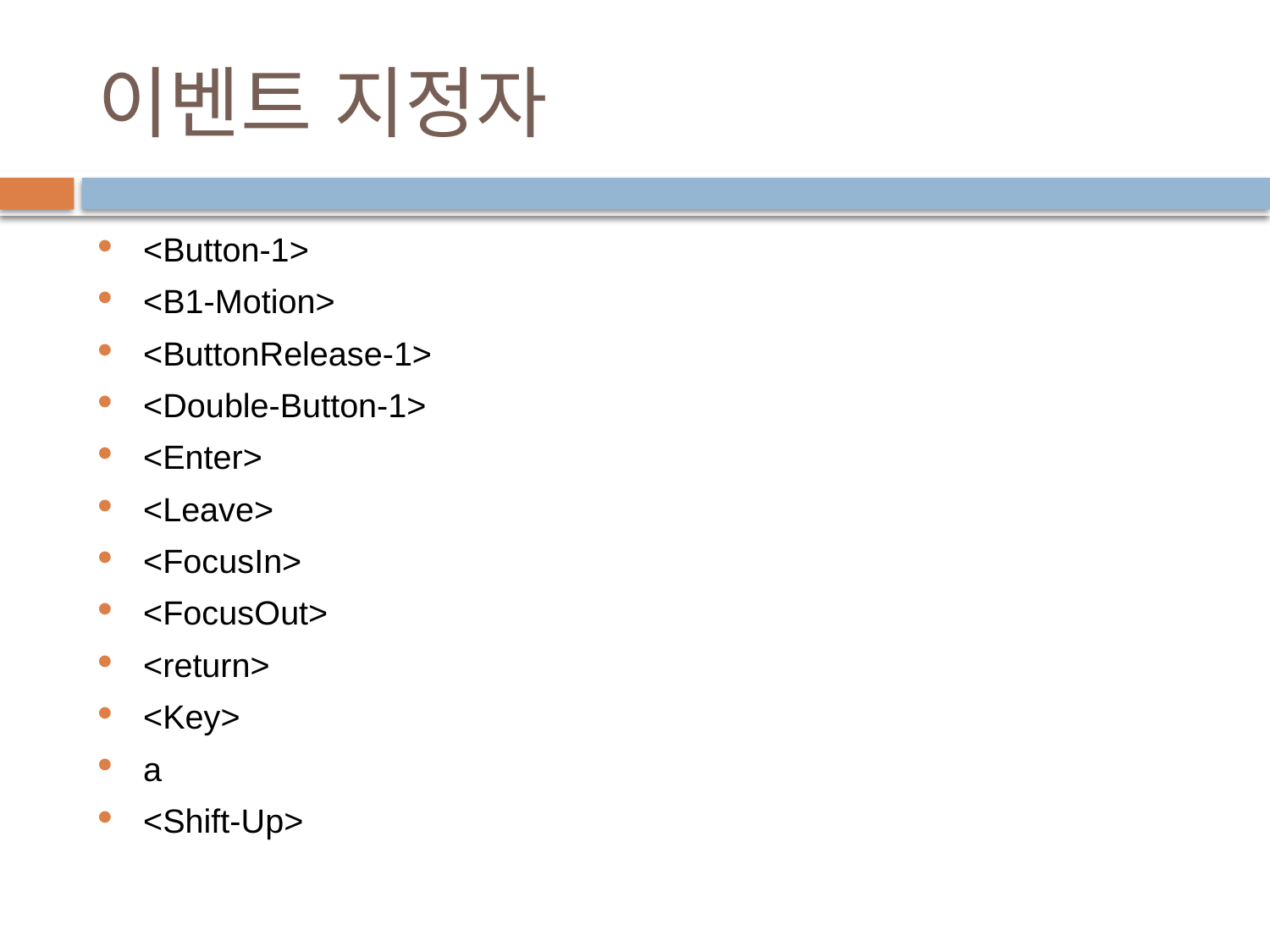

# 이벤트 지정자
<Button-1>
<B1-Motion>
<ButtonRelease-1>
<Double-Button-1>
<Enter>
<Leave>
<FocusIn>
<FocusOut>
<return>
<Key>
a
<Shift-Up>